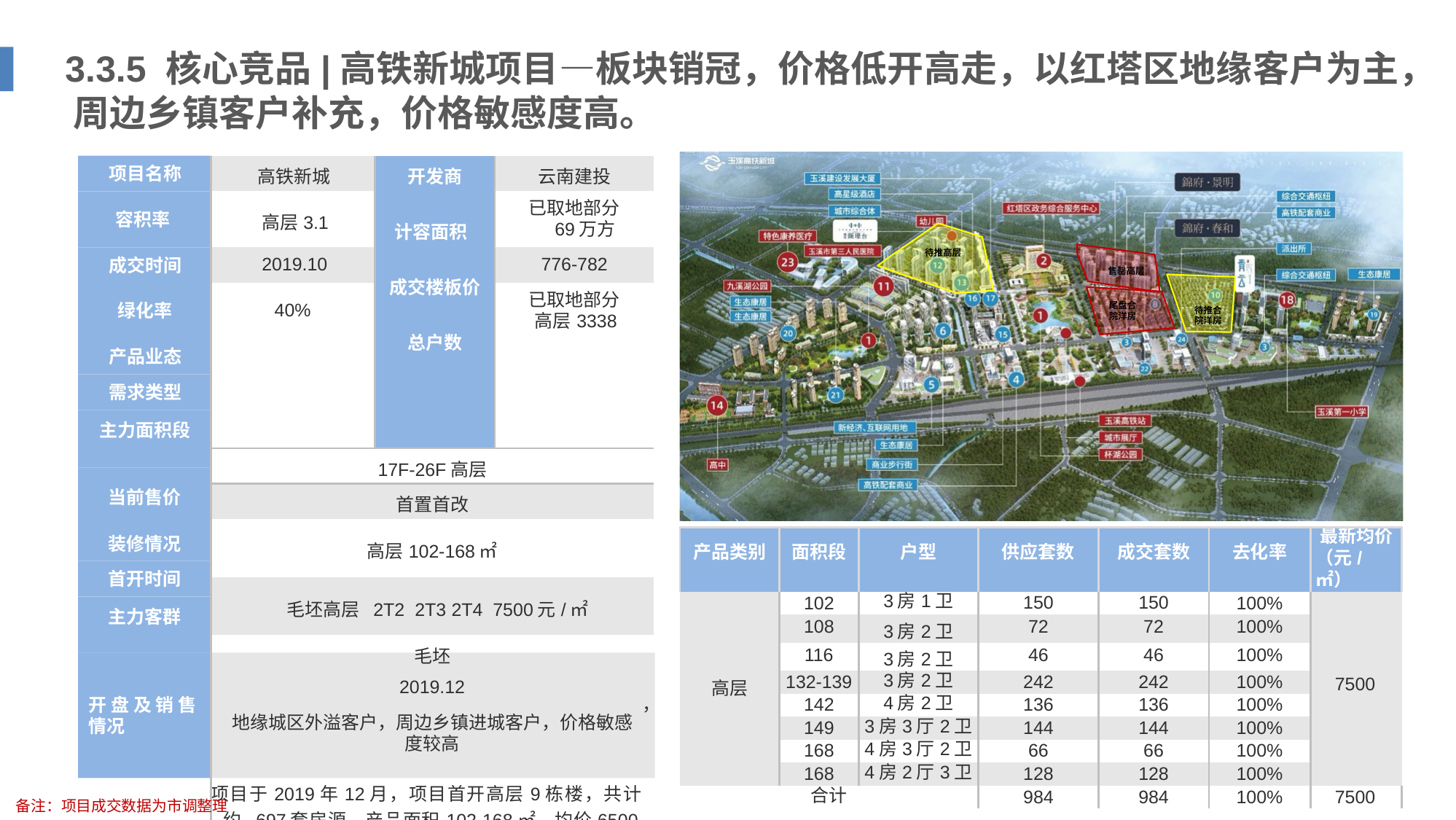

# 3.3.5	核心竞品|高铁新城项目—板块销冠，价格低开高走，以红塔区地缘客户为主， 周边乡镇客户补充，价格敏感度高。

| 高铁新城 | 开发商 计容面积 成交楼板价 总户数 | 云南建投 |
| --- | --- | --- |
| 高层3.1 |  | 已取地部分 69万方 |
| 2019.10 |  | 776-782 |
| 40% |  | 已取地部分 高层3338 |
| 17F-26F高层 |  |  |
| 首置首改 |  |  |
| 高层102-168㎡ |  |  |
| 毛坯高层 2T2 2T3 2T4 7500元/㎡ |  |  |
| 毛坯 |  |  |
| 2019.12 |  |  |
| 地缘城区外溢客户，周边乡镇进城客户，价格敏感 度较高 项目于2019年12月，项目首开高层9栋楼，共计约 697套房源，产品面积102-168㎡，均价6500元/m2 开盘热销。2020年1-5月，月推1栋楼，至2020年 12月一期9号地块，共计984套高层房源基本售罄。 |  |  |
项目名称
容积率  成交时间 绿化率
产品业态 需求类型

主力面积段

待推高层

售罄高层

尾盘合 院洋房
待推合 院洋房

当前售价
装修情况 首开时间

主力客群

| 产品类别 | 面积段 | 户型 | 供应套数 | 成交套数 | 去化率 | 最新均价 （元/㎡） |
| --- | --- | --- | --- | --- | --- | --- |
| 高层 | 102 | 3房1卫 | 150 | 150 | 100% | 7500 |
|  | 108 | 3房2卫 | 72 | 72 | 100% |  |
|  | 116 | 3房2卫 | 46 | 46 | 100% |  |
|  | 132-139 | 3房2卫 | 242 | 242 | 100% |  |
|  | 142 | 4房2卫 | 136 | 136 | 100% |  |
|  | 149 | 3房3厅2卫 | 144 | 144 | 100% |  |
|  | 168 | 4房3厅2卫 | 66 | 66 | 100% |  |
|  | 168 | 4房2厅3卫 | 128 | 128 | 100% |  |
| 合计 |  |  | 984 | 984 | 100% | 7500 |

，
开盘及销售 情况

备注：项目成交数据为市调整理